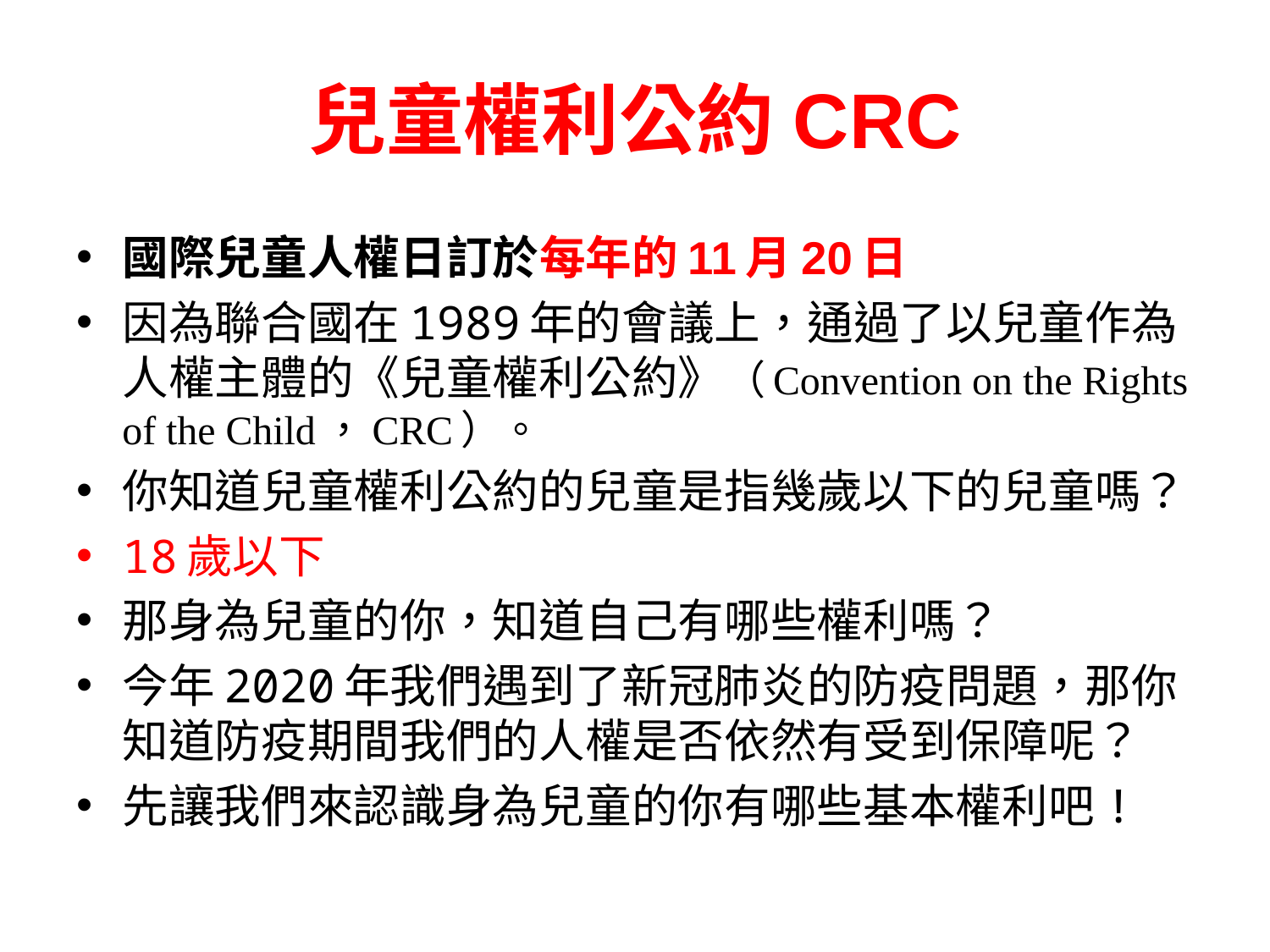

# 兒童權利公約CRC
國際兒童人權日訂於每年的11月20日
因為聯合國在1989年的會議上，通過了以兒童作為人權主體的《兒童權利公約》（Convention on the Rights of the Child，CRC）。
你知道兒童權利公約的兒童是指幾歲以下的兒童嗎？
18歲以下
那身為兒童的你，知道自己有哪些權利嗎？
今年2020年我們遇到了新冠肺炎的防疫問題，那你知道防疫期間我們的人權是否依然有受到保障呢？
先讓我們來認識身為兒童的你有哪些基本權利吧!